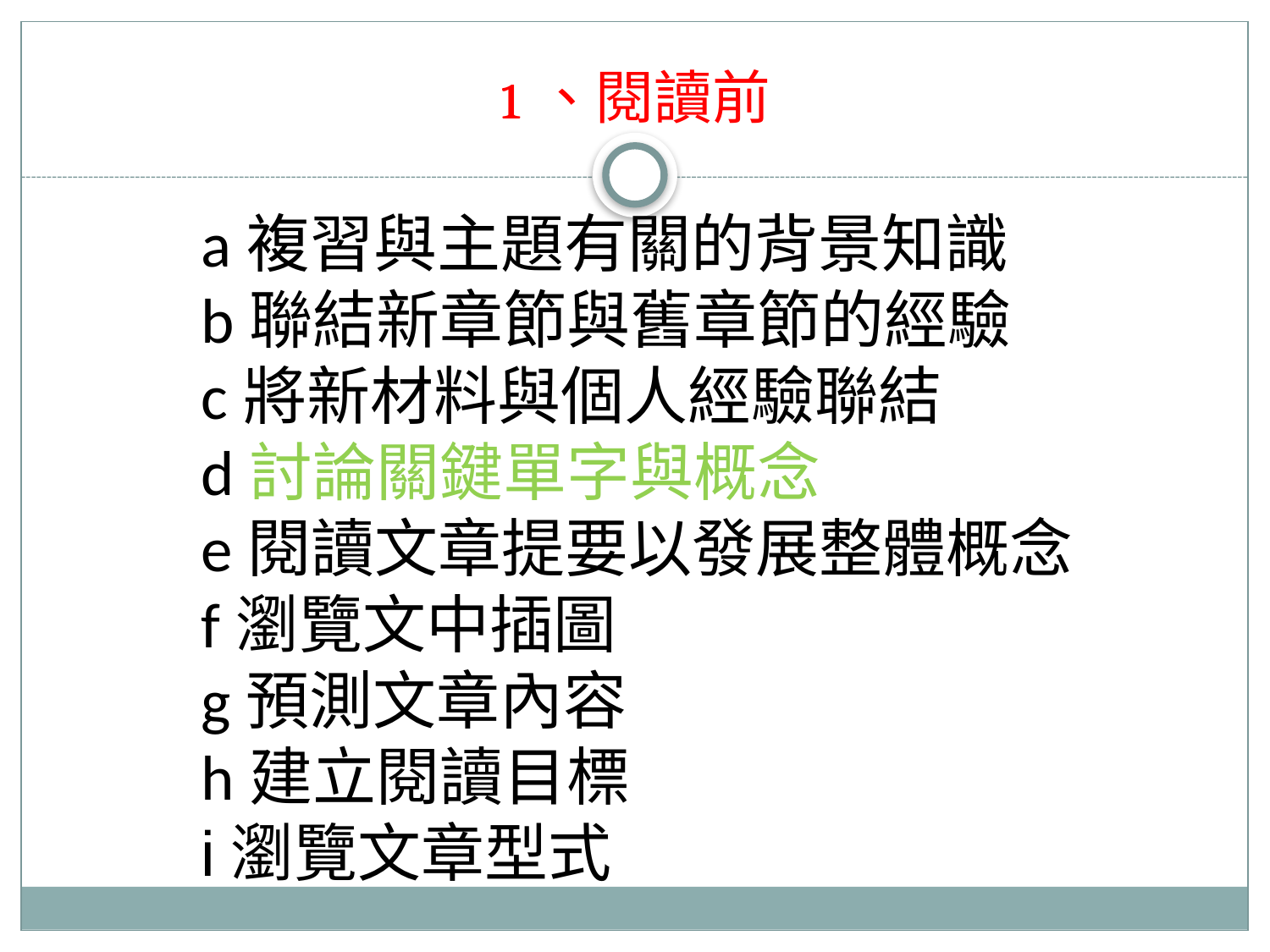

a複習與主題有關的背景知識
b聯結新章節與舊章節的經驗
c將新材料與個人經驗聯結
d討論關鍵單字與概念
e閱讀文章提要以發展整體概念
f瀏覽文中插圖
g預測文章內容
h建立閱讀目標
i瀏覽文章型式
# 1、閱讀前